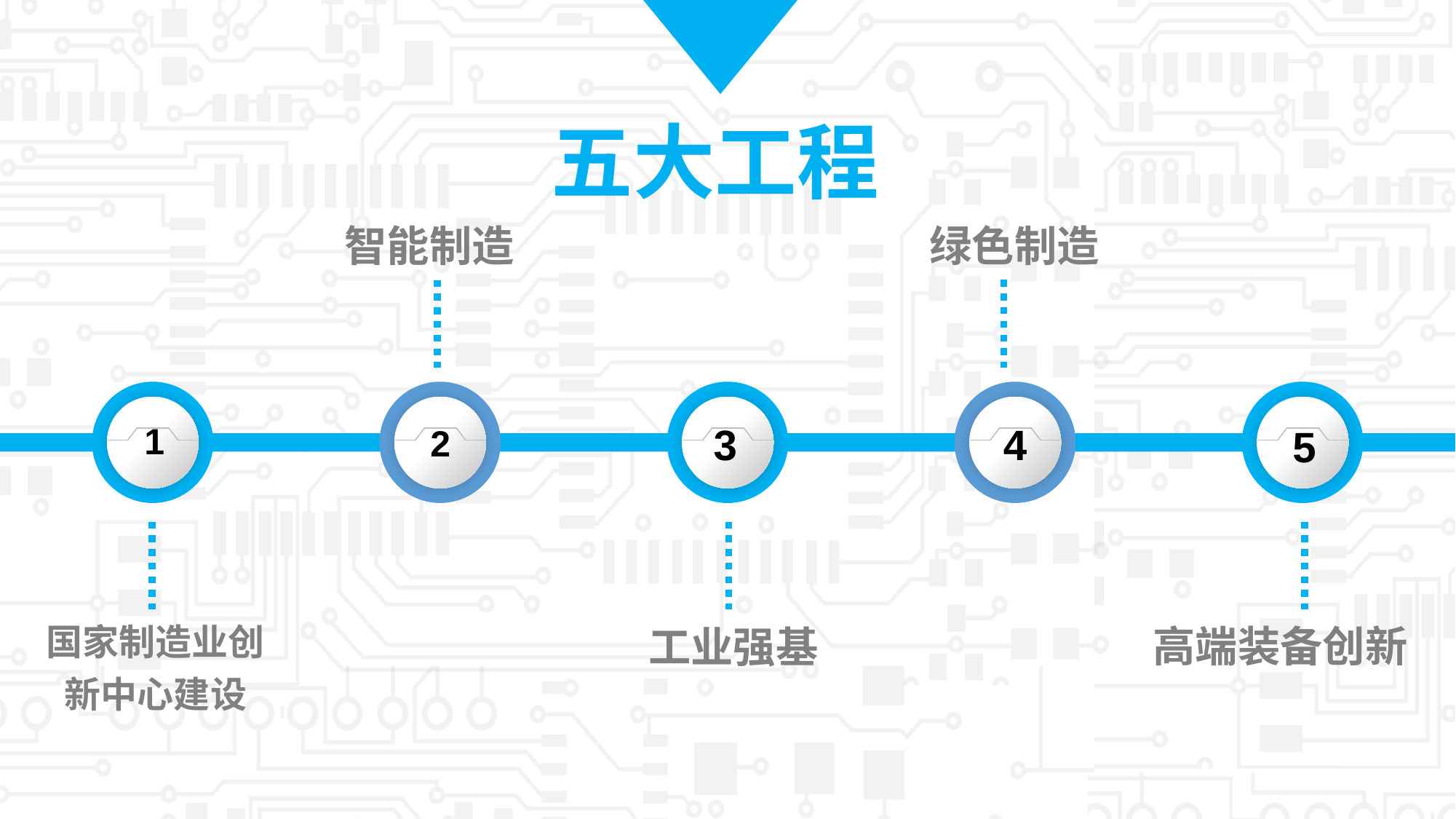

五大工程
绿色制造
智能制造

1
3
4
2
5

高端装备创新
国家制造业创新中心建设
工业强基